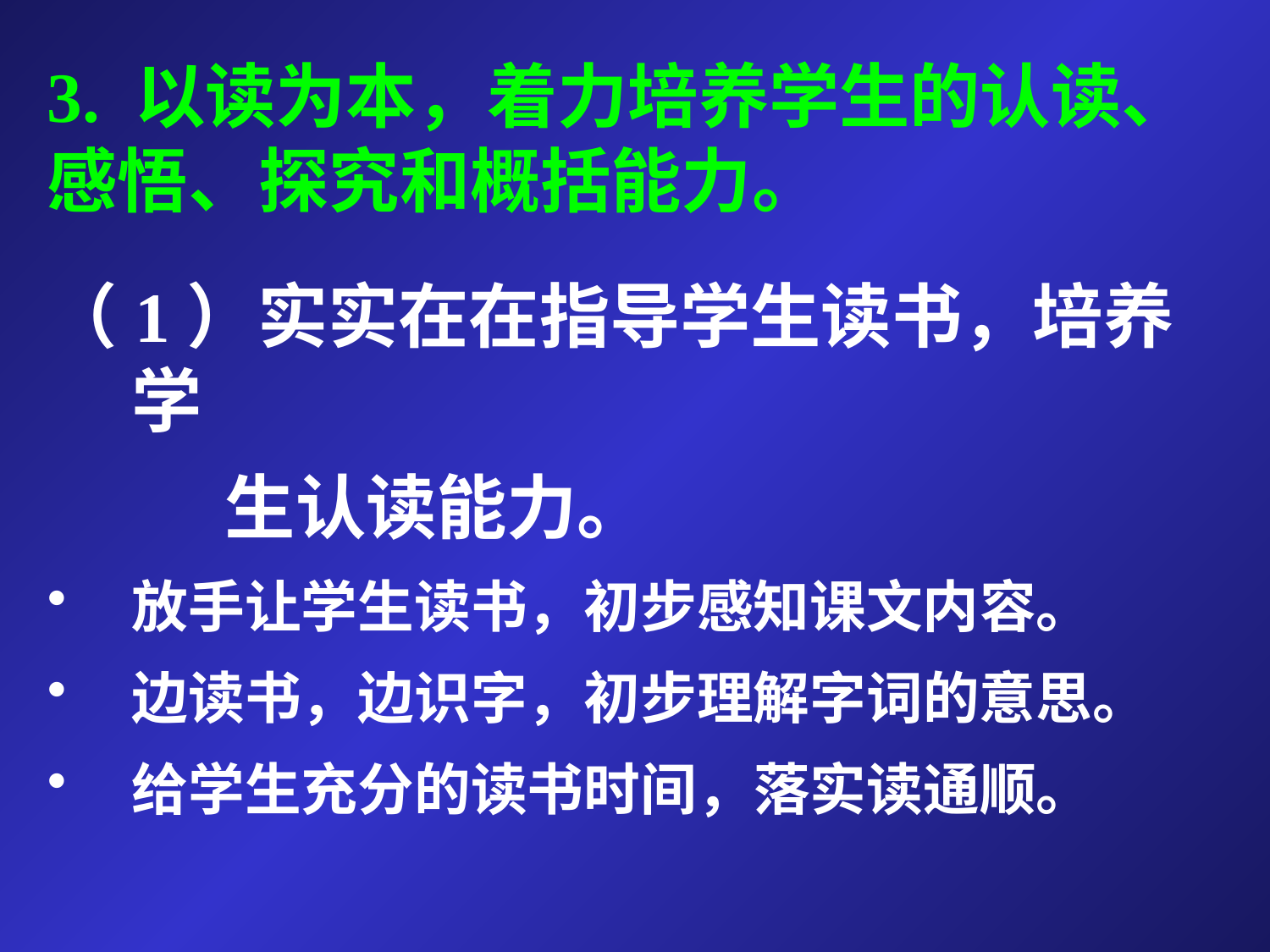

# 3. 以读为本，着力培养学生的认读、感悟、探究和概括能力。
（1）实实在在指导学生读书，培养学
          生认读能力。
放手让学生读书，初步感知课文内容。
边读书，边识字，初步理解字词的意思。
给学生充分的读书时间，落实读通顺。